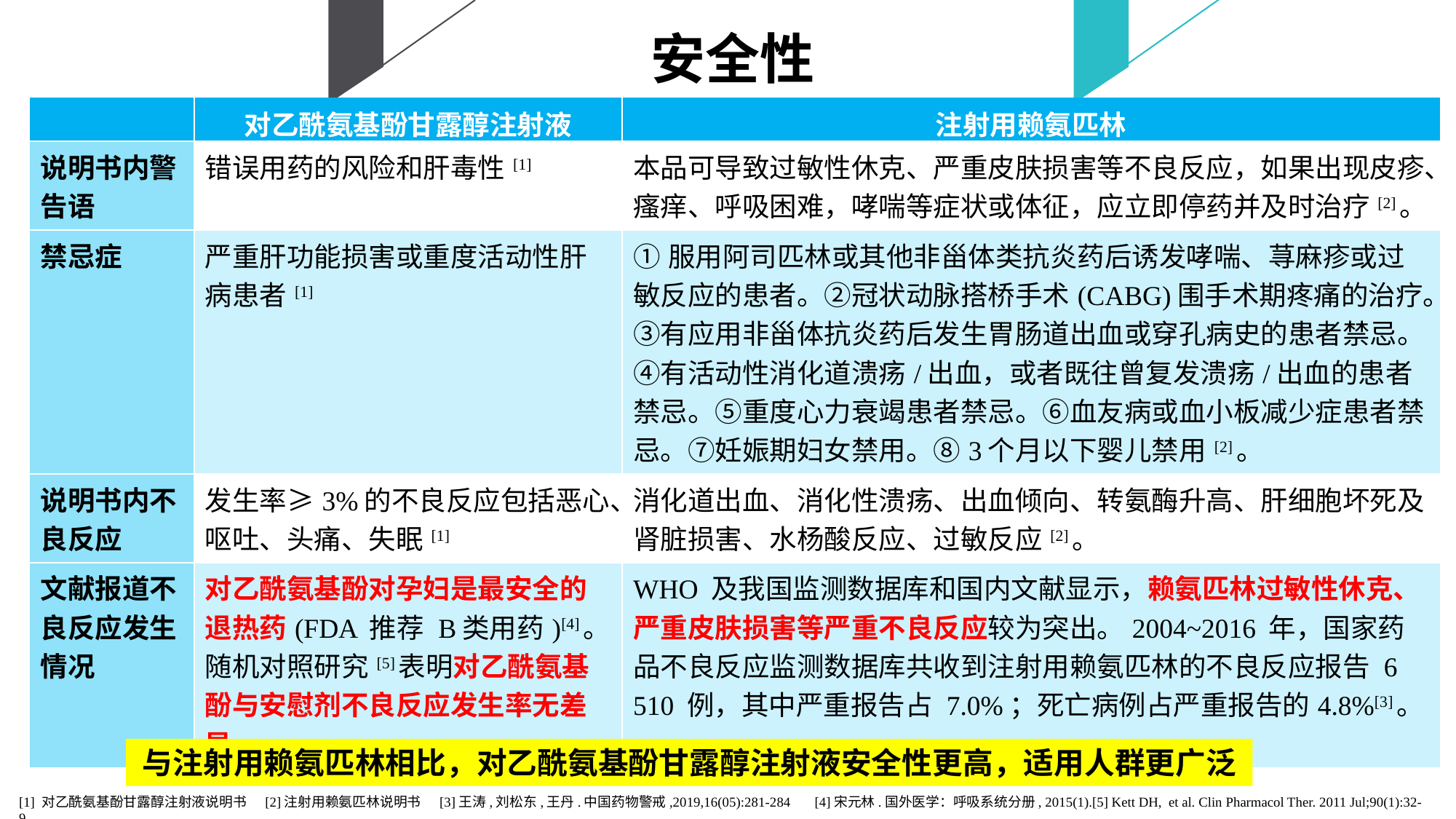

安全性
|  | 对乙酰氨基酚甘露醇注射液 | 注射用赖氨匹林 |
| --- | --- | --- |
| 说明书内警告语 | 错误用药的风险和肝毒性[1] | 本品可导致过敏性休克、严重皮肤损害等不良反应，如果出现皮疹、瘙痒、呼吸困难，哮喘等症状或体征，应立即停药并及时治疗[2]。 |
| 禁忌症 | 严重肝功能损害或重度活动性肝病患者[1] | ①服用阿司匹林或其他非甾体类抗炎药后诱发哮喘、荨麻疹或过敏反应的患者。②冠状动脉搭桥手术(CABG)围手术期疼痛的治疗。③有应用非甾体抗炎药后发生胃肠道出血或穿孔病史的患者禁忌。④有活动性消化道溃疡/出血，或者既往曾复发溃疡/出血的患者禁忌。⑤重度心力衰竭患者禁忌。⑥血友病或血小板减少症患者禁忌。⑦妊娠期妇女禁用。⑧3个月以下婴儿禁用[2]。 |
| 说明书内不良反应 | 发生率≥3%的不良反应包括恶心、呕吐、头痛、失眠[1] | 消化道出血、消化性溃疡、出血倾向、转氨酶升高、肝细胞坏死及肾脏损害、水杨酸反应、过敏反应[2]。 |
| 文献报道不良反应发生情况 | 对乙酰氨基酚对孕妇是最安全的退热药(FDA 推荐 B类用药)[4]。 随机对照研究[5]表明对乙酰氨基酚与安慰剂不良反应发生率无差异。 | WHO 及我国监测数据库和国内文献显示，赖氨匹林过敏性休克、严重皮肤损害等严重不良反应较为突出。2004~2016 年，国家药品不良反应监测数据库共收到注射用赖氨匹林的不良反应报告 6 510 例，其中严重报告占 7.0%；死亡病例占严重报告的4.8%[3]。 |
与注射用赖氨匹林相比，对乙酰氨基酚甘露醇注射液安全性更高，适用人群更广泛
[1] 对乙酰氨基酚甘露醇注射液说明书     [2]注射用赖氨匹林说明书     [3]王涛,刘松东,王丹.中国药物警戒,2019,16(05):281-284       [4]宋元林.国外医学：呼吸系统分册, 2015(1).[5] Kett DH,  et al. Clin Pharmacol Ther. 2011 Jul;90(1):32-9. .